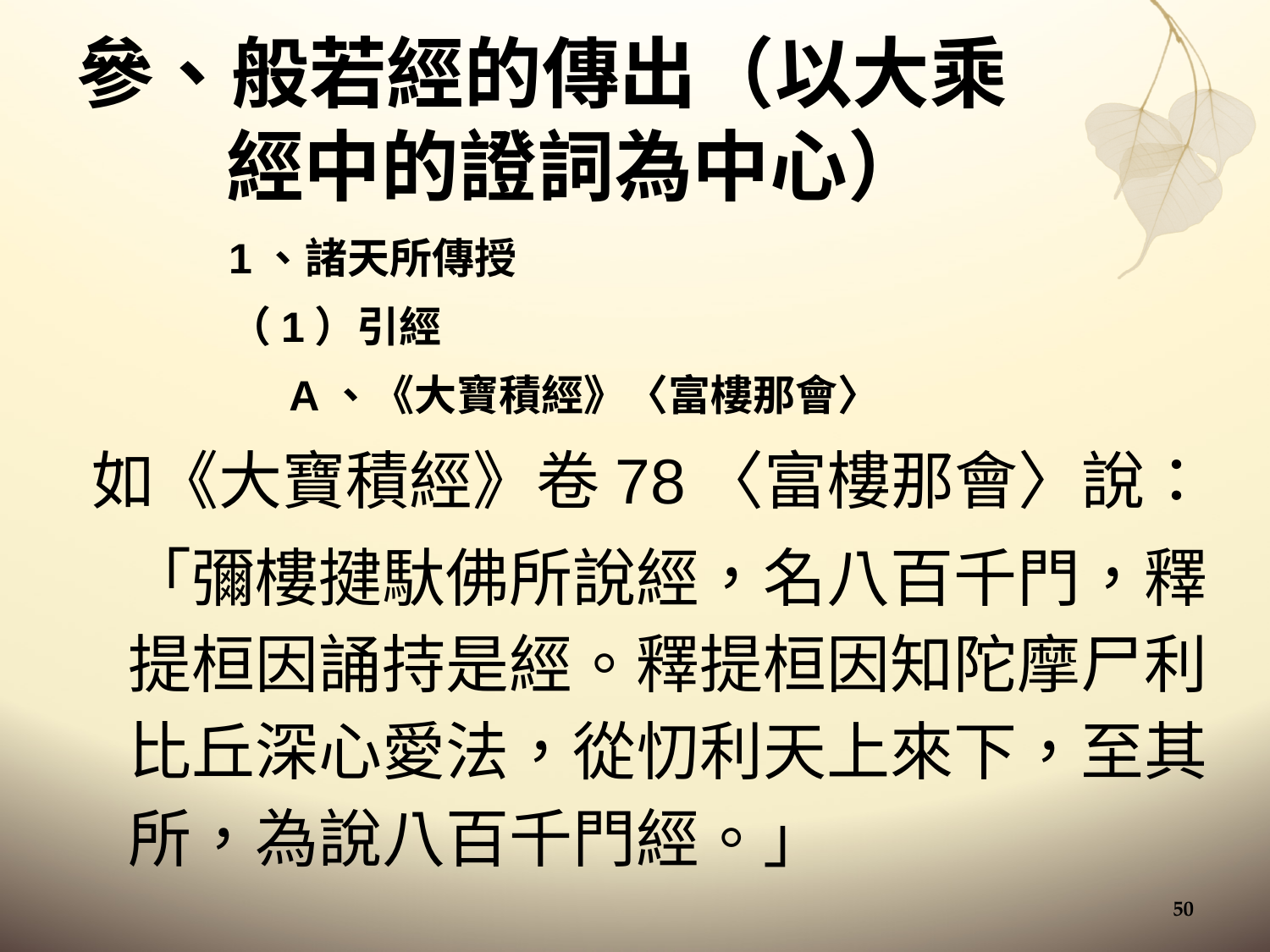

# 參、般若經的傳出（以大乘經中的證詞為中心）
1、諸天所傳授
（1）引經
A、《大寶積經》〈富樓那會〉
如《大寶積經》卷78〈富樓那會〉說：
「彌樓揵馱佛所說經，名八百千門，釋提桓因誦持是經。釋提桓因知陀摩尸利比丘深心愛法，從忉利天上來下，至其所，為說八百千門經。」
50